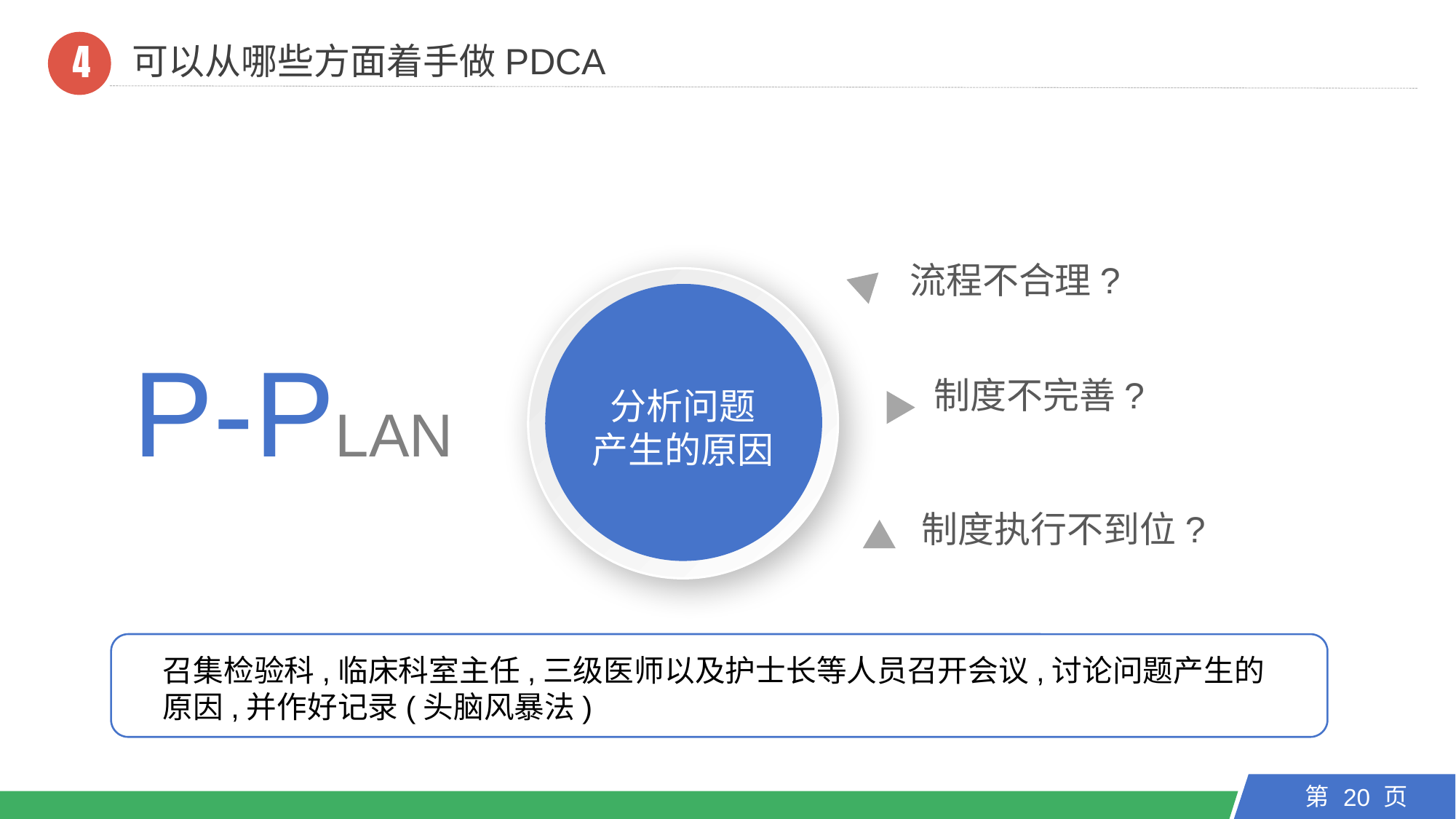

可以从哪些方面着手做PDCA
4
流程不合理?

P-PLAN
制度不完善?
分析问题
产生的原因

制度执行不到位?

召集检验科,临床科室主任,三级医师以及护士长等人员召开会议,讨论问题产生的原因,并作好记录(头脑风暴法)